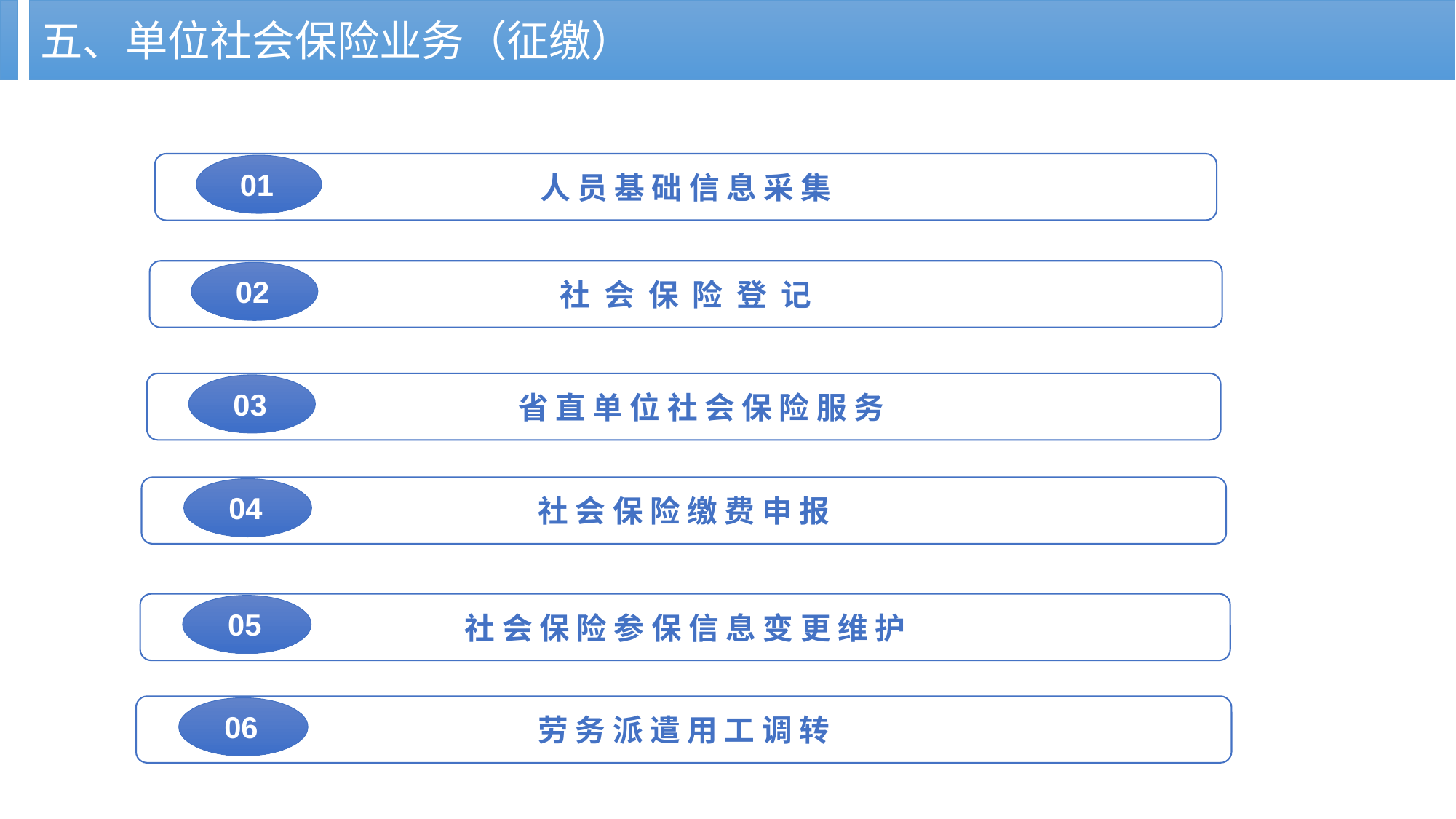

五、单位社会保险业务（征缴）

人 员 基 础 信 息 采 集

01

社  会  保  险  登  记

02

    省 直 单 位 社 会 保 险 服 务

03

社 会 保 险 缴 费 申 报

04

社 会 保 险 参 保 信 息 变 更 维 护

05

劳 务 派 遣 用 工 调 转

06